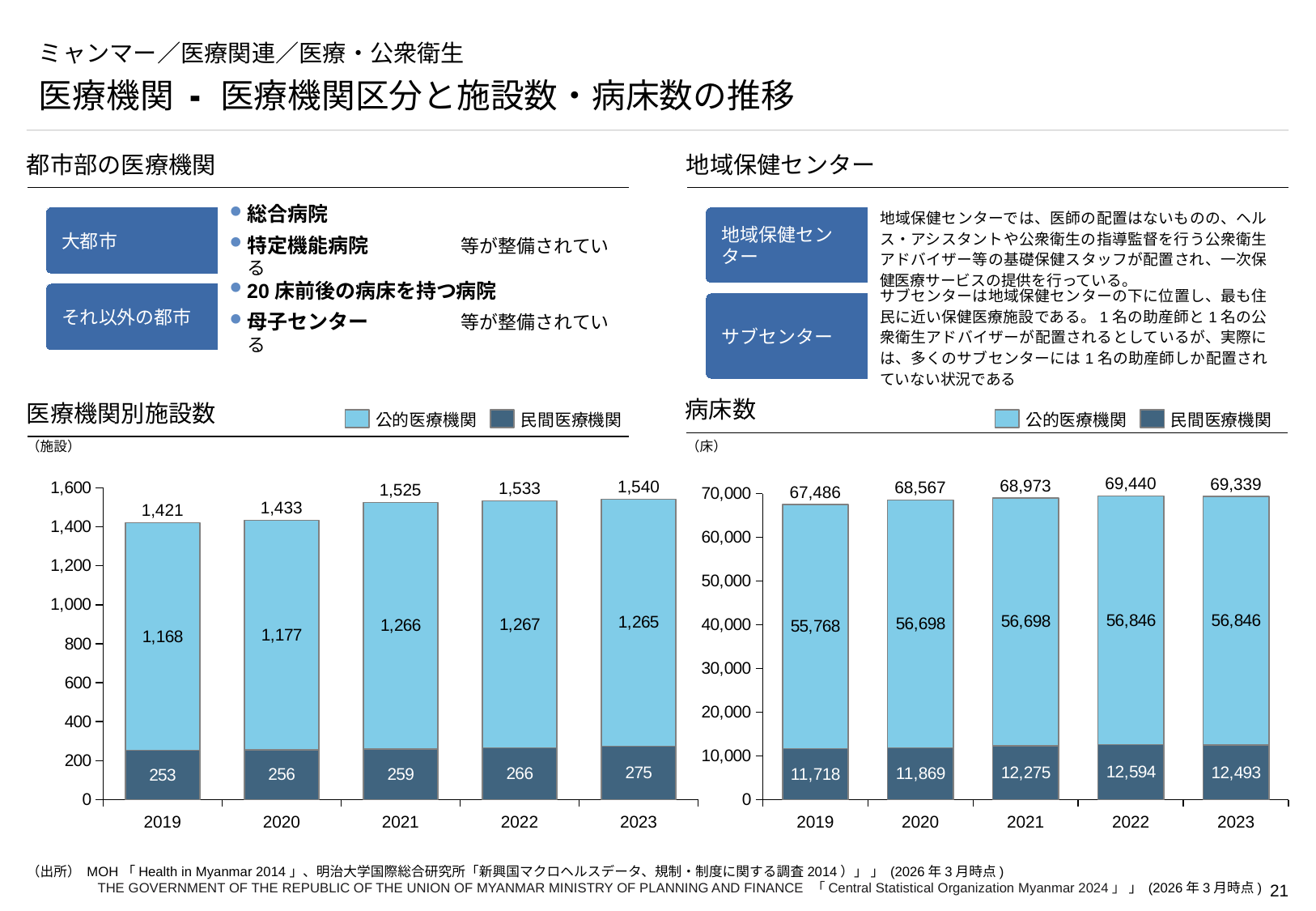

# ミャンマー／医療関連／医療・公衆衛生
医療機関 - 医療機関区分と施設数・病床数の推移
都市部の医療機関
地域保健センター
大都市
地域保健センター
総合病院
特定機能病院	等が整備されている
地域保健センターでは、医師の配置はないものの、ヘルス・アシスタントや公衆衛生の指導監督を行う公衆衛生アドバイザー等の基礎保健スタッフが配置され、一次保健医療サービスの提供を行っている。
それ以外の都市
サブセンター
20床前後の病床を持つ病院
母子センター	等が整備されている
サブセンターは地域保健センターの下に位置し、最も住民に近い保健医療施設である。1名の助産師と1名の公衆衛生アドバイザーが配置されるとしているが、実際には、多くのサブセンターには1名の助産師しか配置されていない状況である
病床数
医療機関別施設数
公的医療機関
民間医療機関
公的医療機関
民間医療機関

（施設）
（床）

### Chart

| Category |  |  |
|---|---|---|

### Chart

| Category |  |  |
|---|---|---|
69,440
69,339
68,973
1,540
68,567
1,533
1,525
67,486
1,433
1,421
2019
2020
2021
2022
2023
2019
2020
2021
2022
2023
（出所） MOH「Health in Myanmar 2014」、明治大学国際総合研究所「新興国マクロヘルスデータ、規制・制度に関する調査2014）」 」 (2026年3月時点)
　　　　　THE GOVERNMENT OF THE REPUBLIC OF THE UNION OF MYANMAR MINISTRY OF PLANNING AND FINANCE 「Central Statistical Organization Myanmar 2024」 」 (2026年3月時点)